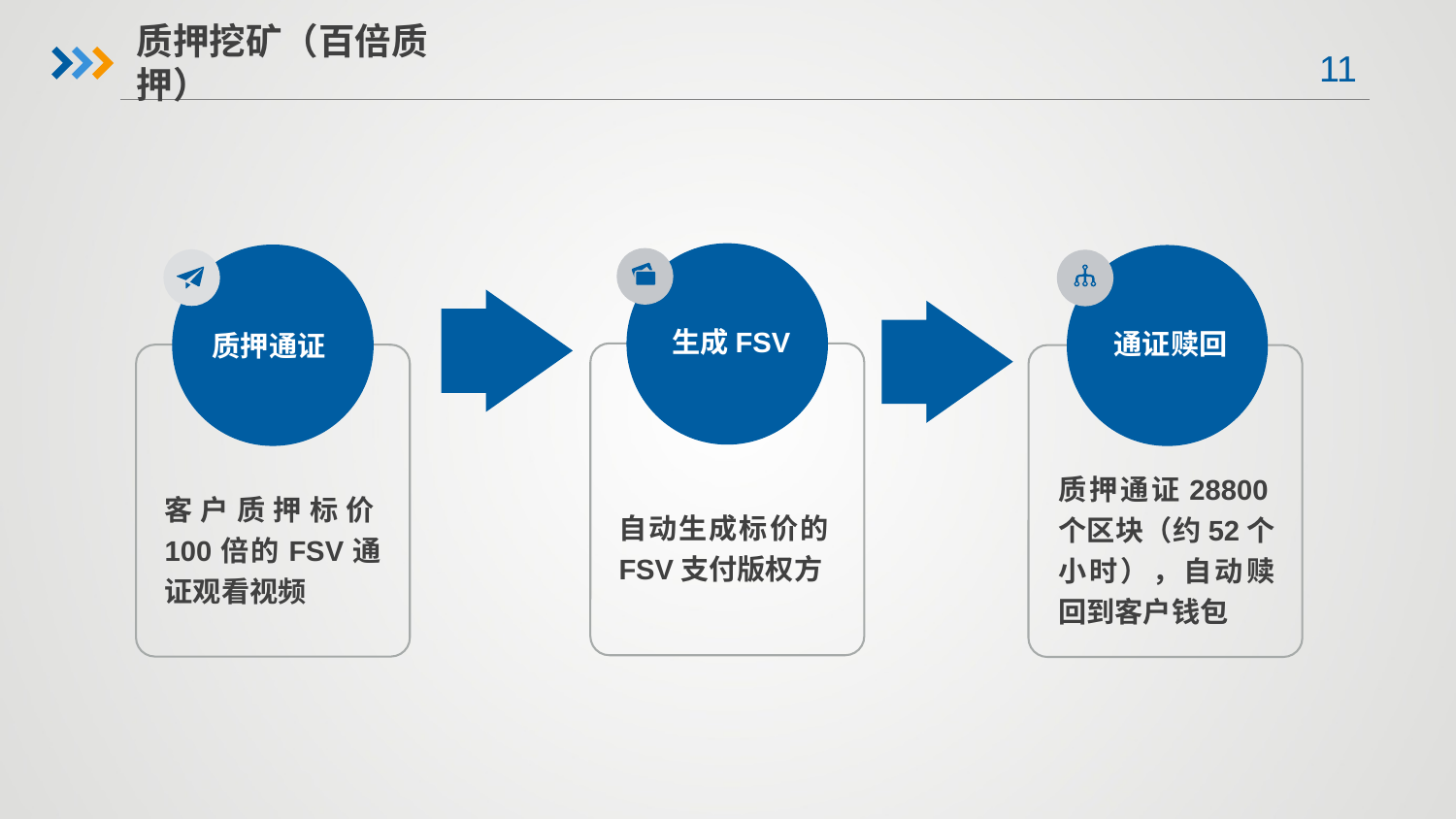

质押挖矿（百倍质押）

生成FSV
质押通证
通证赎回

自动生成标价的FSV支付版权方
客户质押标价100倍的FSV通证观看视频
质押通证28800个区块（约52个小时），自动赎回到客户钱包